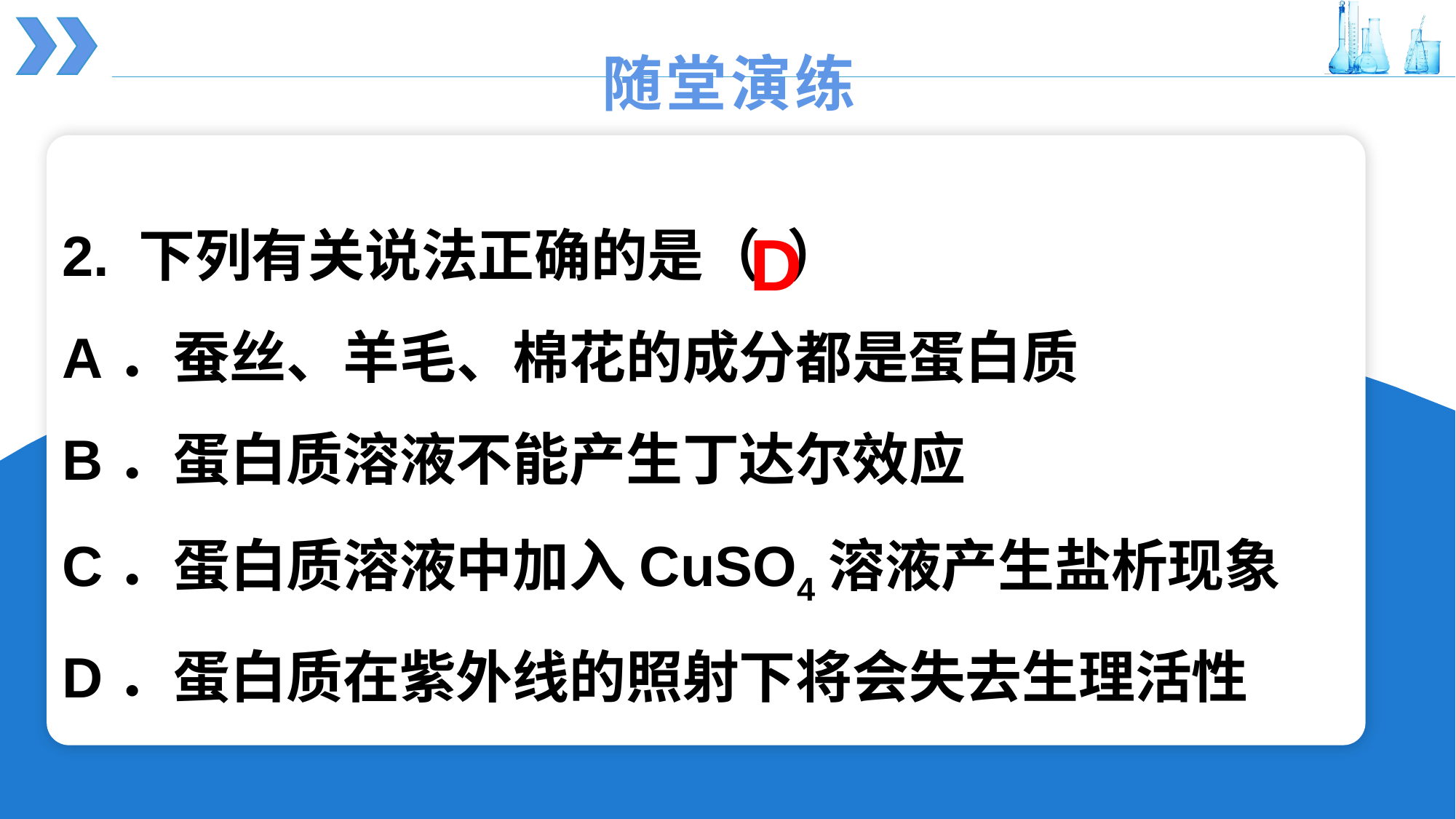

随堂演练
3．下列各选项中物质的分子式都相同，其中属于同一类物质的是
A．和	B．CH3OCH3和CH3CH2OH
C．正戊烷和新戊烷	D．和
【答案】C
D
2. 下列有关说法正确的是（  ）
A．蚕丝、羊毛、棉花的成分都是蛋白质
B．蛋白质溶液不能产生丁达尔效应
C．蛋白质溶液中加入CuSO4溶液产生盐析现象
D．蛋白质在紫外线的照射下将会失去生理活性